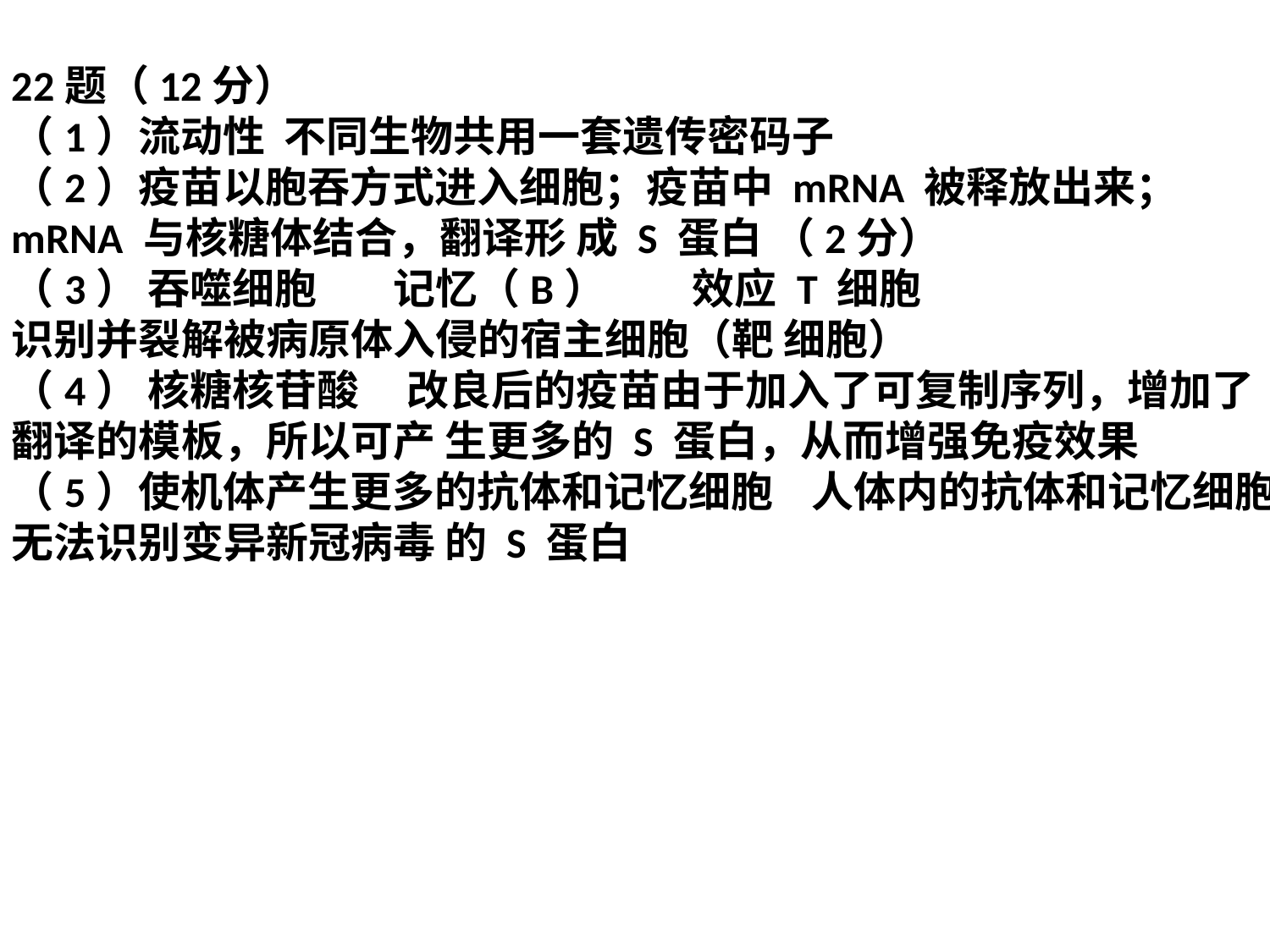

22题（12分）
（1）流动性  不同生物共用一套遗传密码子
（2）疫苗以胞吞方式进入细胞；疫苗中 mRNA 被释放出来；
mRNA 与核糖体结合，翻译形 成 S 蛋白 （2分）
（3） 吞噬细胞        记忆（B）         效应 T 细胞
识别并裂解被病原体入侵的宿主细胞（靶 细胞）
（4） 核糖核苷酸     改良后的疫苗由于加入了可复制序列，增加了
翻译的模板，所以可产 生更多的 S 蛋白，从而增强免疫效果
（5）使机体产生更多的抗体和记忆细胞    人体内的抗体和记忆细胞
无法识别变异新冠病毒 的 S 蛋白